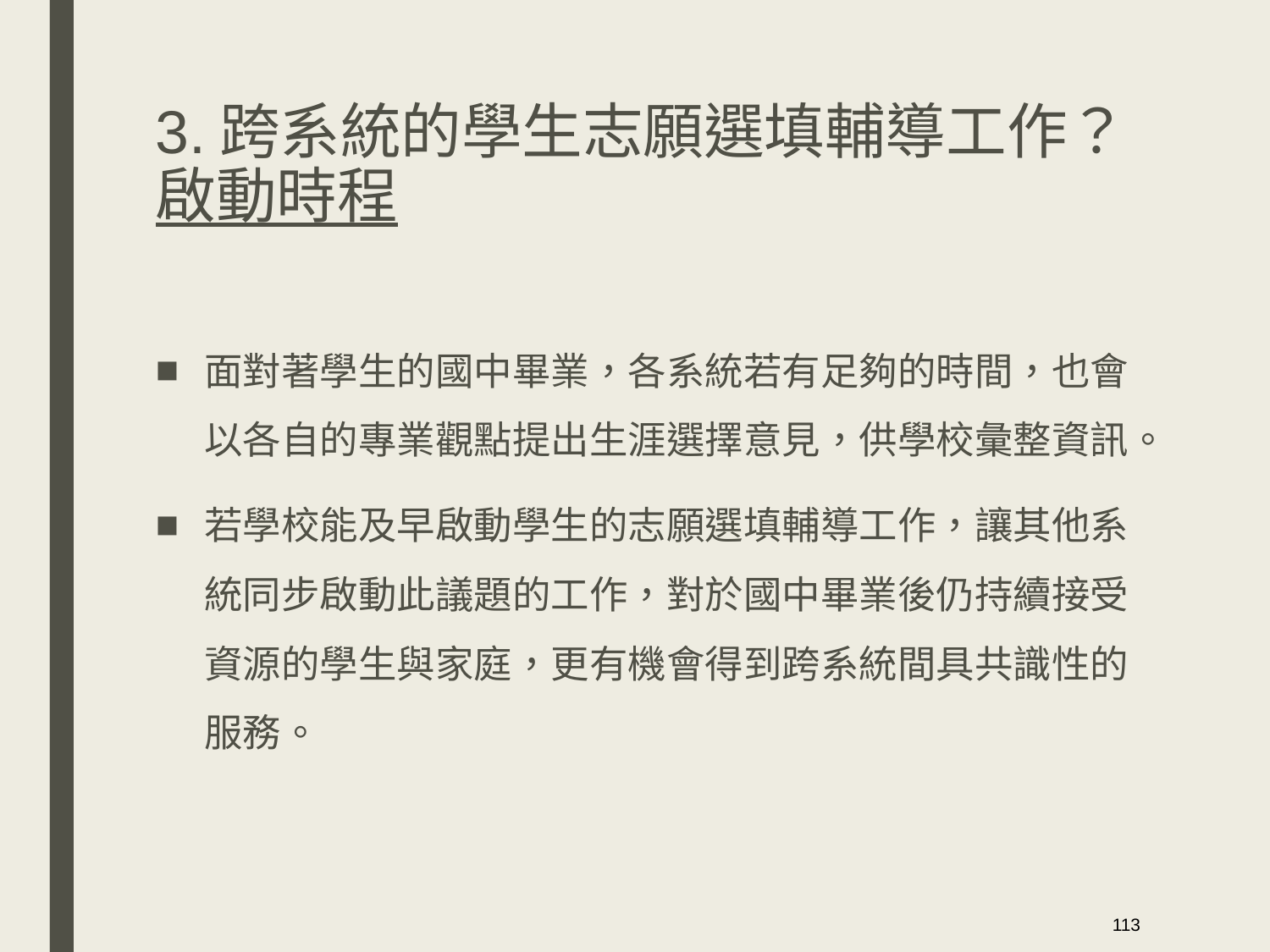

# 3.跨系統的學生志願選填輔導工作？ 啟動時程
面對著學生的國中畢業，各系統若有足夠的時間，也會以各自的專業觀點提出生涯選擇意見，供學校彙整資訊。
若學校能及早啟動學生的志願選填輔導工作，讓其他系統同步啟動此議題的工作，對於國中畢業後仍持續接受資源的學生與家庭，更有機會得到跨系統間具共識性的服務。
113